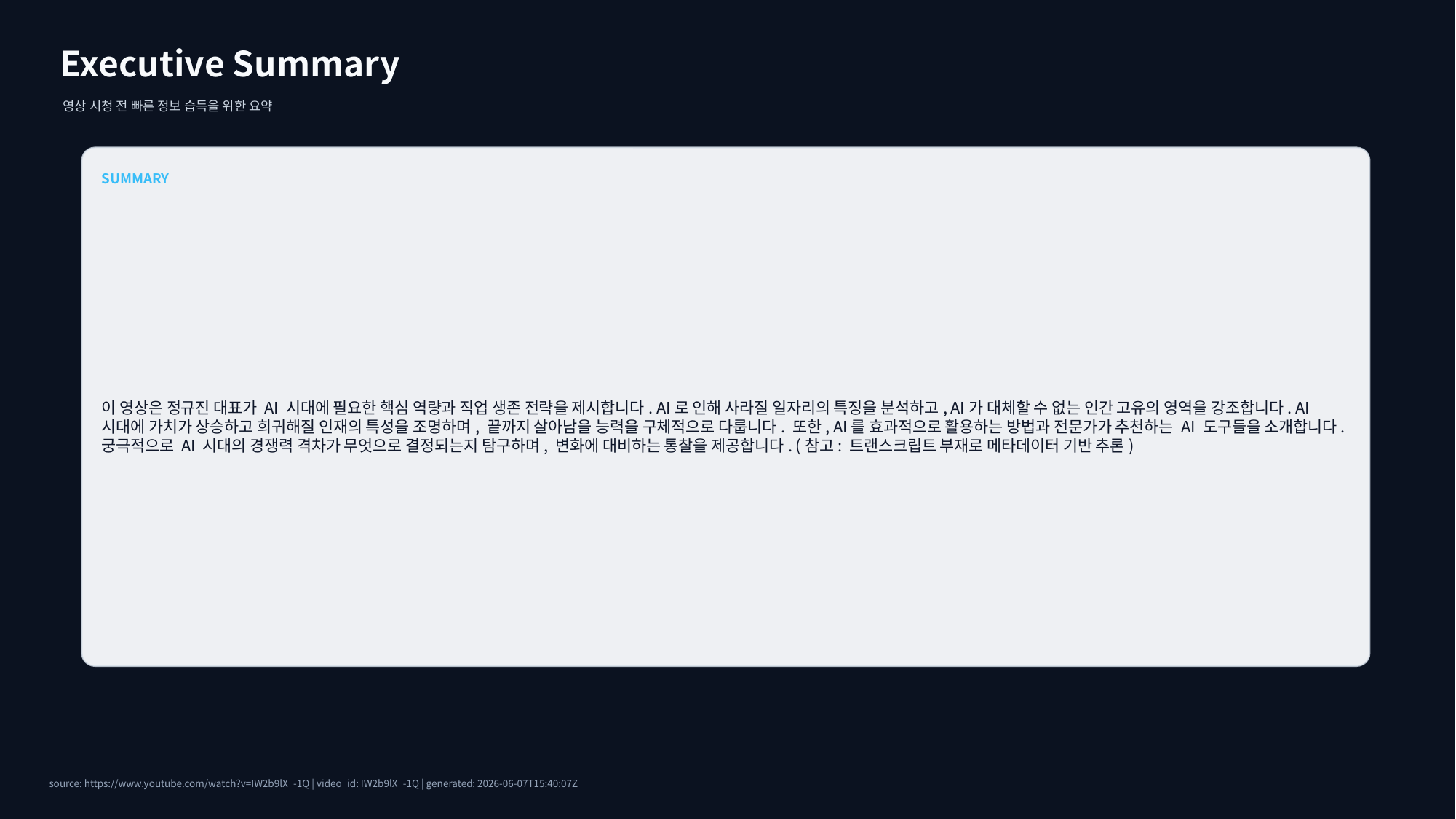

Executive Summary
영상 시청 전 빠른 정보 습득을 위한 요약

SUMMARY
이 영상은 정규진 대표가 AI 시대에 필요한 핵심 역량과 직업 생존 전략을 제시합니다. AI로 인해 사라질 일자리의 특징을 분석하고, AI가 대체할 수 없는 인간 고유의 영역을 강조합니다. AI 시대에 가치가 상승하고 희귀해질 인재의 특성을 조명하며, 끝까지 살아남을 능력을 구체적으로 다룹니다. 또한, AI를 효과적으로 활용하는 방법과 전문가가 추천하는 AI 도구들을 소개합니다. 궁극적으로 AI 시대의 경쟁력 격차가 무엇으로 결정되는지 탐구하며, 변화에 대비하는 통찰을 제공합니다. (참고: 트랜스크립트 부재로 메타데이터 기반 추론)
source: https://www.youtube.com/watch?v=IW2b9lX_-1Q | video_id: IW2b9lX_-1Q | generated: 2026-06-07T15:40:07Z